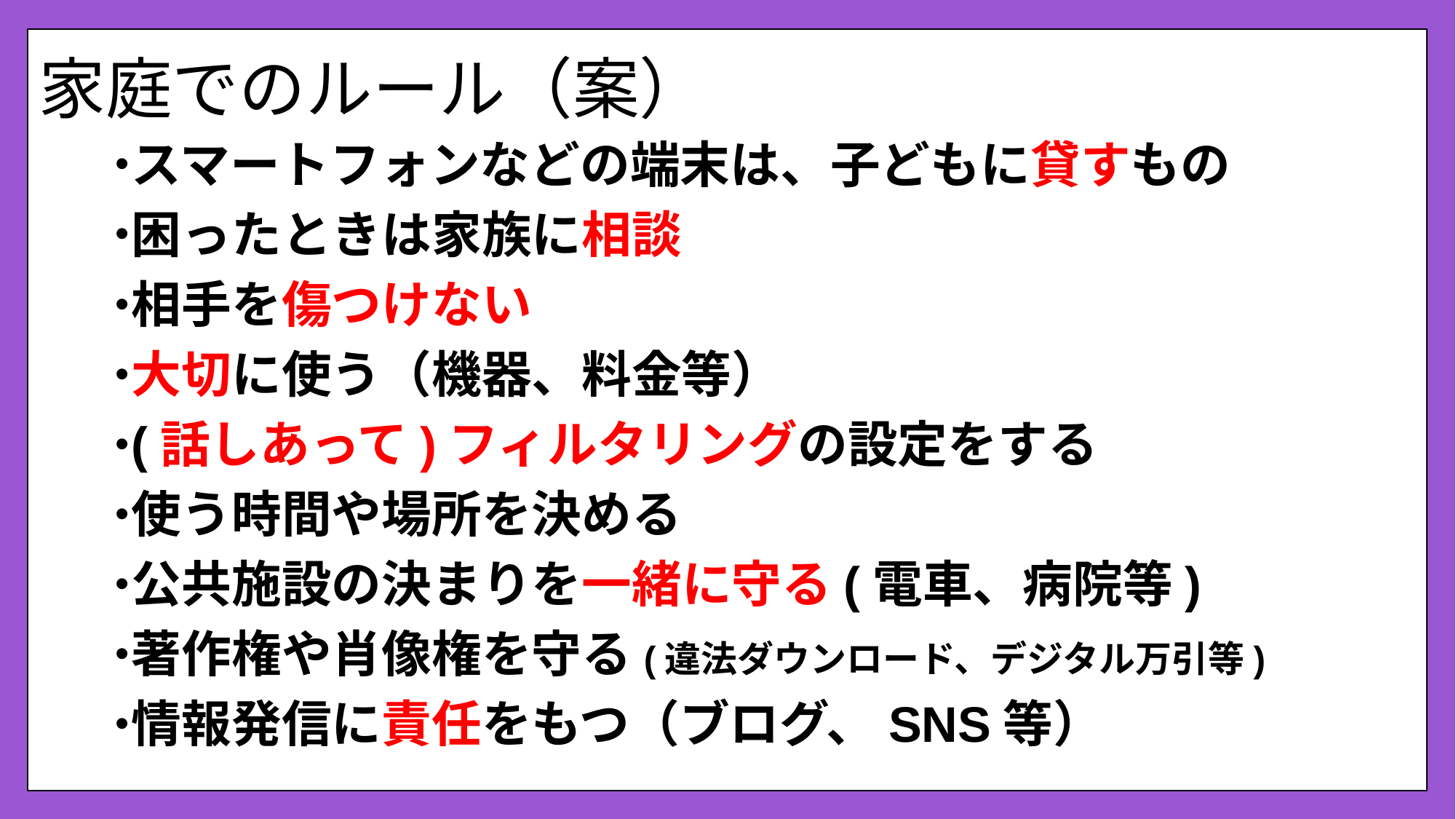

# 家庭でのルール（案）
スマートフォンなどの端末は、子どもに貸すもの
困ったときは家族に相談
相手を傷つけない
大切に使う（機器、料金等）
(話しあって)フィルタリングの設定をする
使う時間や場所を決める
公共施設の決まりを一緒に守る(電車、病院等)
著作権や肖像権を守る(違法ダウンロード、デジタル万引等)
情報発信に責任をもつ（ブログ、SNS等）